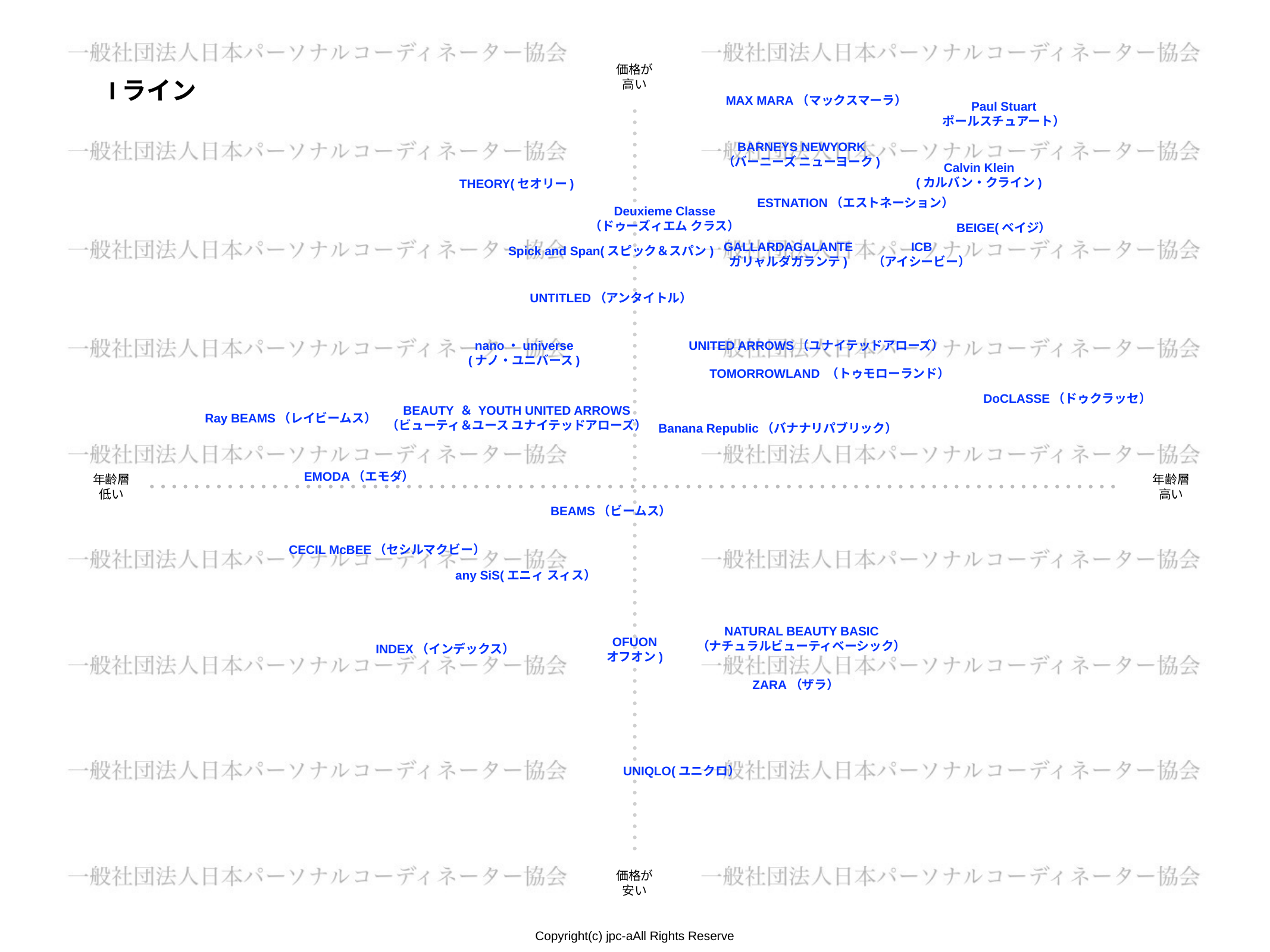

価格が
高い
Iライン
MAX MARA（マックスマーラ）
Paul Stuart
ポールスチュアート）

BARNEYS NEWYORK
（バーニーズ ニューヨーク)
Calvin Klein
(カルバン・クライン)
THEORY(セオリー)
ESTNATION（エストネーション）
Deuxieme Classe
（ドゥーズィエム クラス）
BEIGE(ベイジ）
GALLARDAGALANTE
ガリャルダガランテ)
ICB
（アイシービー）
Spick and Span(スピック＆スパン)
UNTITLED（アンタイトル）
nano・universe
(ナノ・ユニバース)
UNITED ARROWS（ユナイテッドアローズ）
TOMORROWLAND （トゥモローランド）
DoCLASSE（ドゥクラッセ）
BEAUTY ＆ YOUTH UNITED ARROWS
（ビューティ＆ユース ユナイテッドアローズ）
Ray BEAMS（レイビームス）
Banana Republic（バナナリパブリック）
EMODA（エモダ）
年齢層
低い
年齢層
高い

BEAMS（ビームス）
CECIL McBEE（セシルマクビー）
 any SiS(エニィ スィス）
NATURAL BEAUTY BASIC
（ナチュラルビューティベーシック）
OFUON
オフオン)
INDEX（インデックス）
ZARA（ザラ）
UNIQLO(ユニクロ）
価格が
安い
37